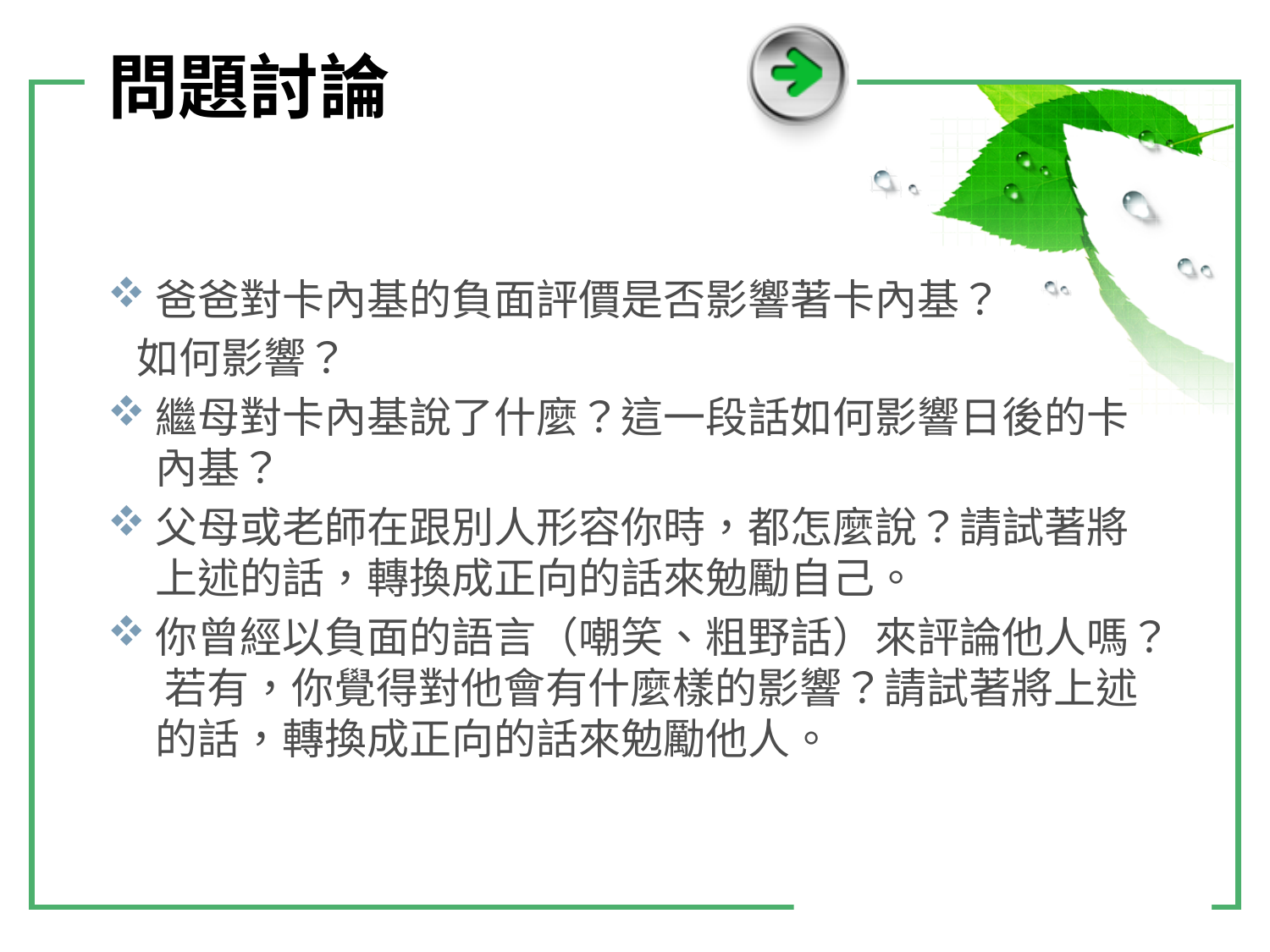

# 問題討論
爸爸對卡內基的負面評價是否影響著卡內基？
  如何影響？
繼母對卡內基說了什麼？這一段話如何影響日後的卡內基？
父母或老師在跟別人形容你時，都怎麼說？請試著將上述的話，轉換成正向的話來勉勵自己。
你曾經以負面的語言（嘲笑、粗野話）來評論他人嗎？ 若有，你覺得對他會有什麼樣的影響？請試著將上述的話，轉換成正向的話來勉勵他人。